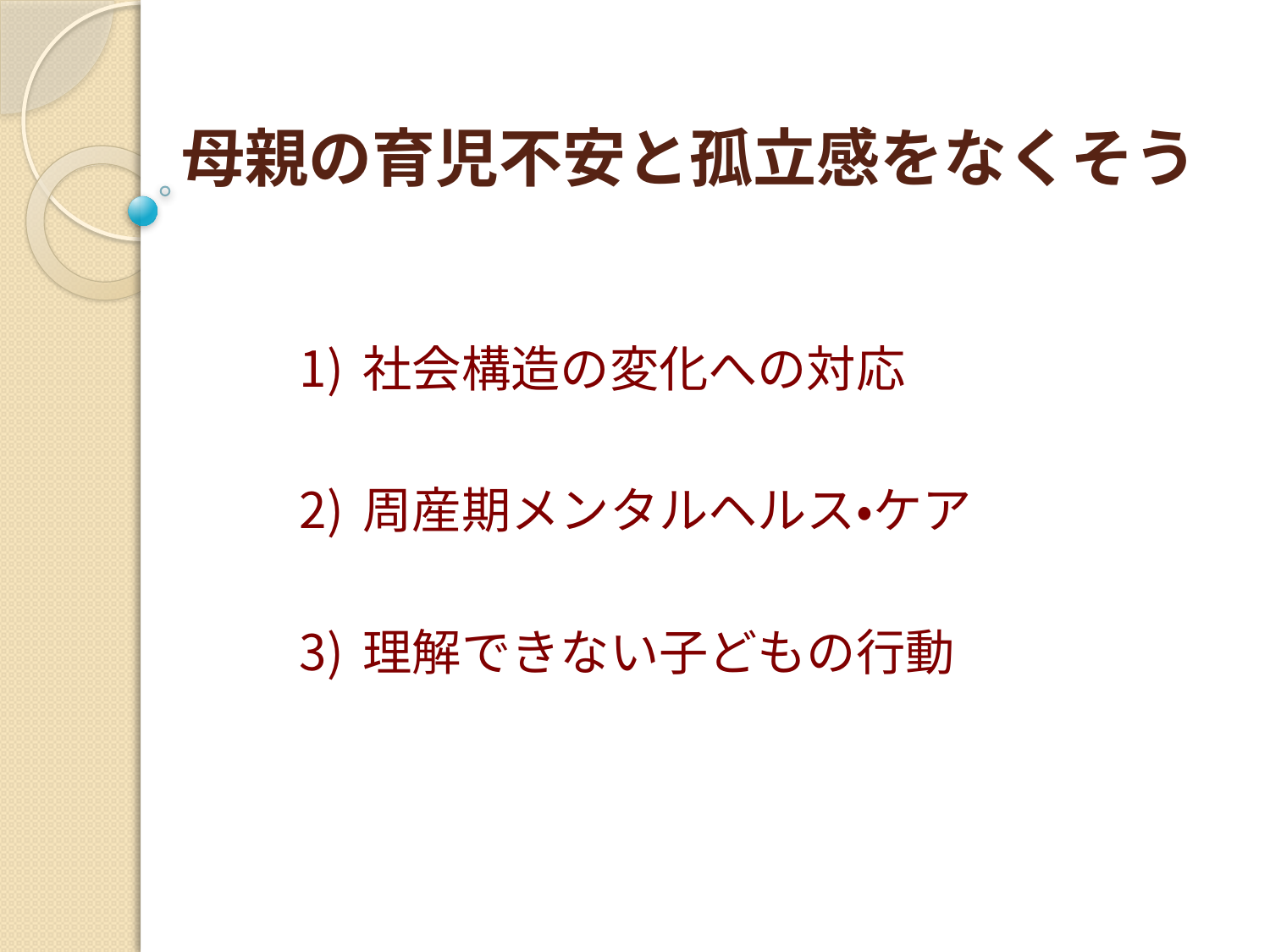

# 母親の育児不安と孤立感をなくそう
社会構造の変化への対応
周産期メンタルヘルス・ケア
理解できない子どもの行動